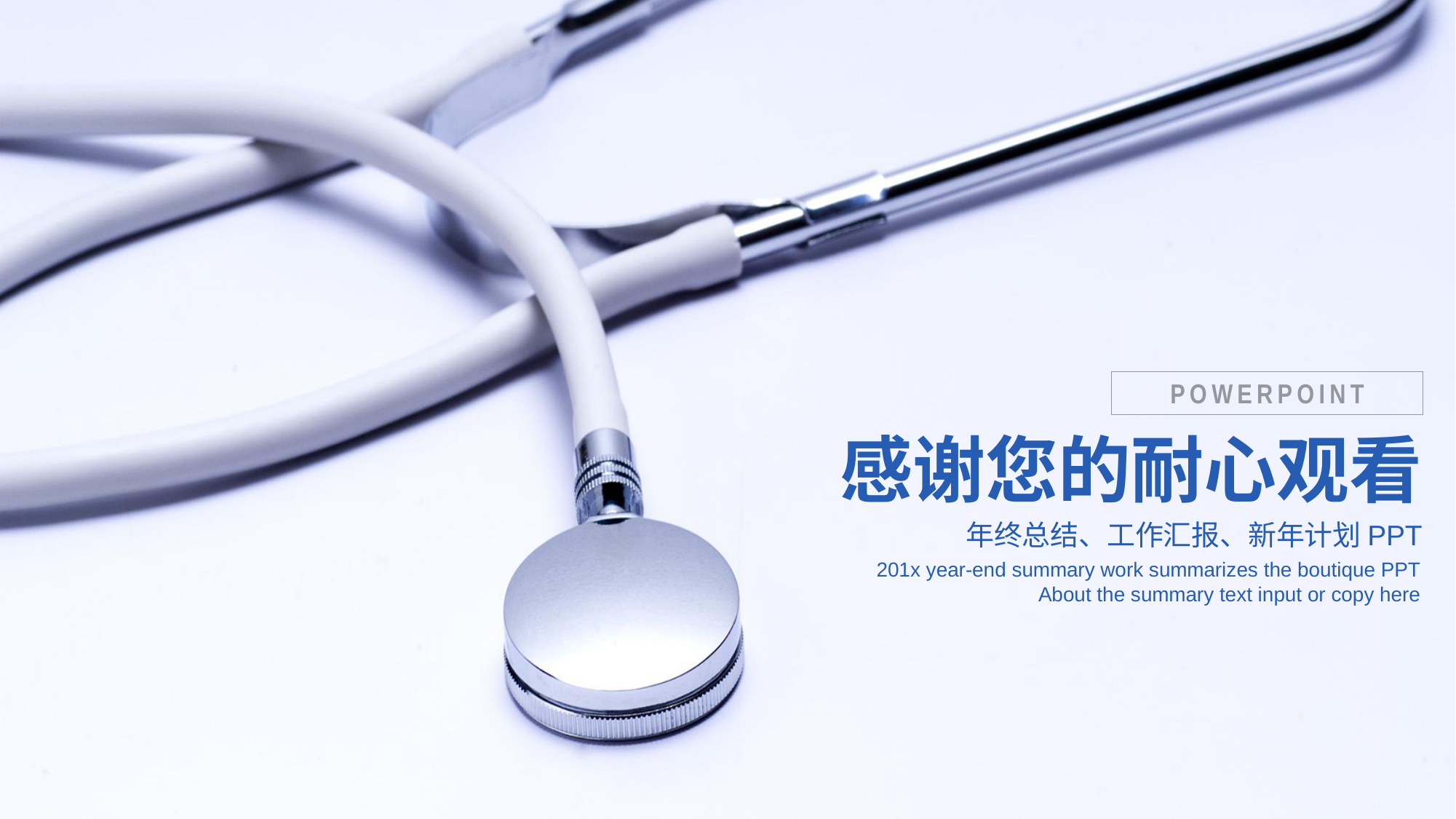

POWERPOINT
感谢您的耐心观看
年终总结、工作汇报、新年计划PPT
201x year-end summary work summarizes the boutique PPT
About the summary text input or copy here